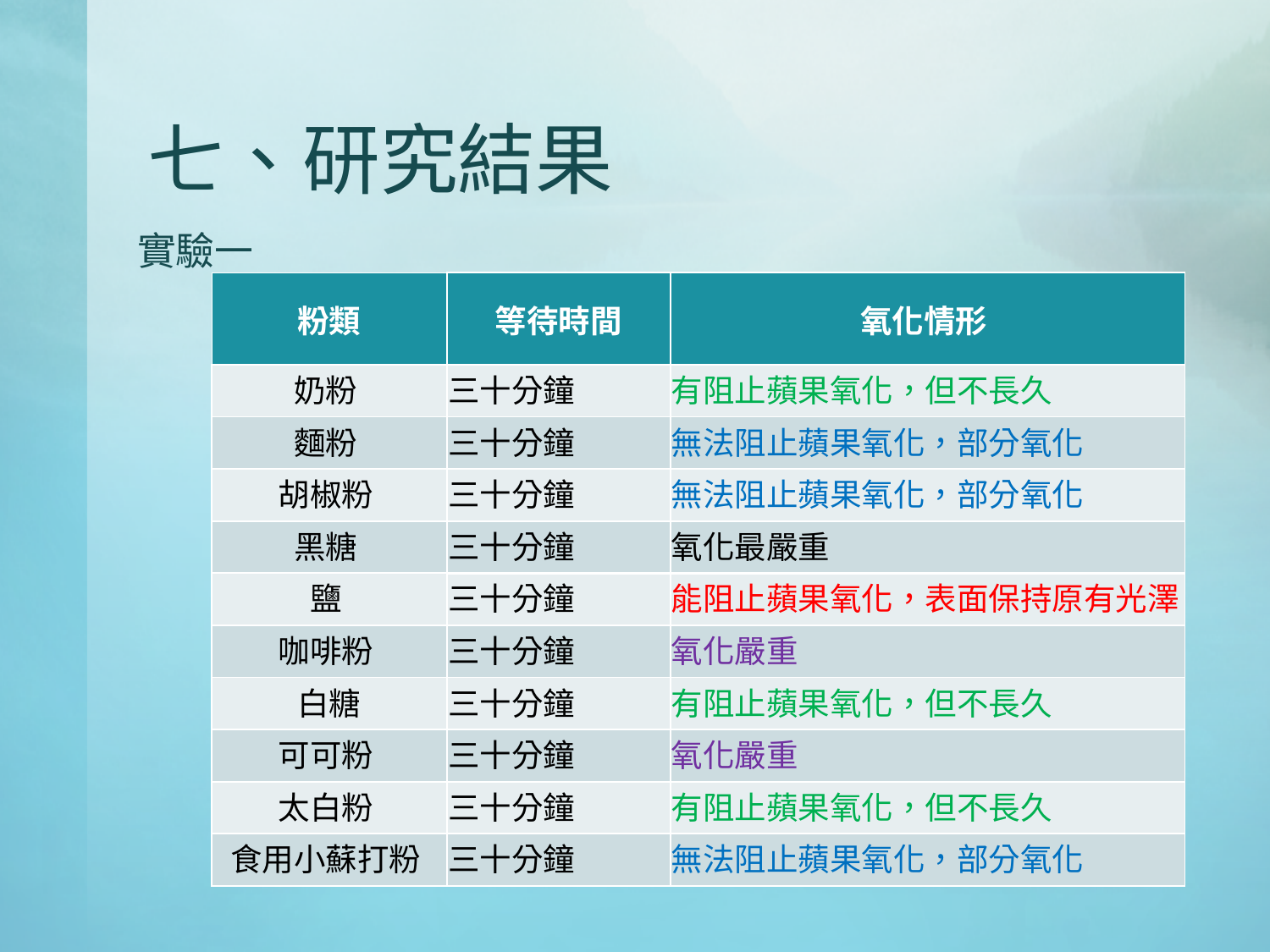

# 七、研究結果
實驗一
| 粉類 | 等待時間 | 氧化情形 |
| --- | --- | --- |
| 奶粉 | 三十分鐘 | 有阻止蘋果氧化，但不長久 |
| 麵粉 | 三十分鐘 | 無法阻止蘋果氧化，部分氧化 |
| 胡椒粉 | 三十分鐘 | 無法阻止蘋果氧化，部分氧化 |
| 黑糖 | 三十分鐘 | 氧化最嚴重 |
| 鹽 | 三十分鐘 | 能阻止蘋果氧化，表面保持原有光澤 |
| 咖啡粉 | 三十分鐘 | 氧化嚴重 |
| 白糖 | 三十分鐘 | 有阻止蘋果氧化，但不長久 |
| 可可粉 | 三十分鐘 | 氧化嚴重 |
| 太白粉 | 三十分鐘 | 有阻止蘋果氧化，但不長久 |
| 食用小蘇打粉 | 三十分鐘 | 無法阻止蘋果氧化，部分氧化 |